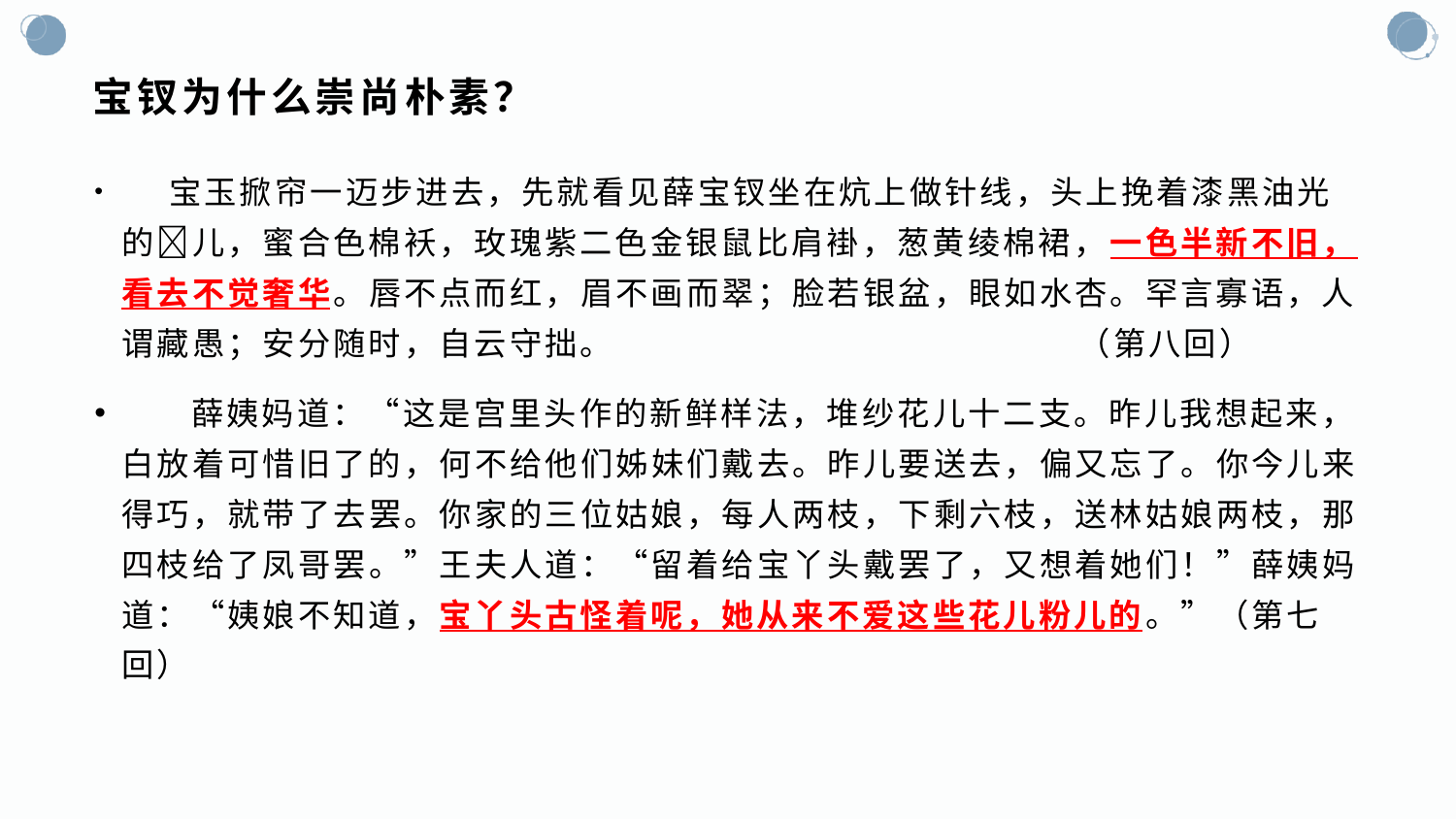

# 宝钗为什么崇尚朴素？
     宝玉掀帘一迈步进去，先就看见薛宝钗坐在炕上做针线，头上挽着漆黑油光的𩯳儿，蜜合色棉袄，玫瑰紫二色金银鼠比肩褂，葱黄绫棉裙，一色半新不旧，看去不觉奢华。唇不点而红，眉不画而翠；脸若银盆，眼如水杏。罕言寡语，人谓藏愚；安分随时，自云守拙。                                             （第八回）
      薛姨妈道：“这是宫里头作的新鲜样法，堆纱花儿十二支。昨儿我想起来，白放着可惜旧了的，何不给他们姊妹们戴去。昨儿要送去，偏又忘了。你今儿来得巧，就带了去罢。你家的三位姑娘，每人两枝，下剩六枝，送林姑娘两枝，那四枝给了凤哥罢。”王夫人道：“留着给宝丫头戴罢了，又想着她们！”薛姨妈道：“姨娘不知道，宝丫头古怪着呢，她从来不爱这些花儿粉儿的。”（第七回）